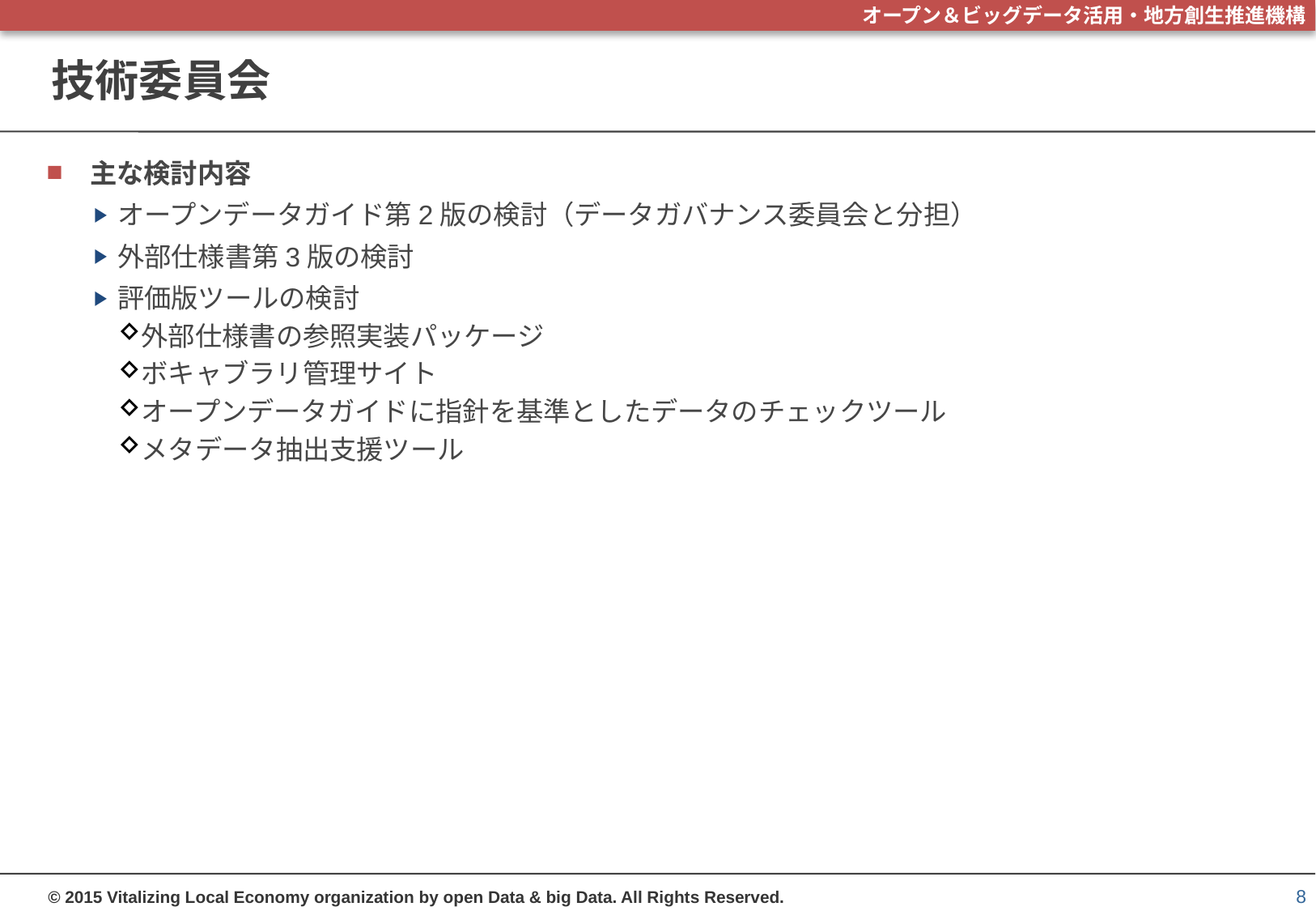

# 技術委員会
主な検討内容
オープンデータガイド第2版の検討（データガバナンス委員会と分担）
外部仕様書第3版の検討
評価版ツールの検討
外部仕様書の参照実装パッケージ
ボキャブラリ管理サイト
オープンデータガイドに指針を基準としたデータのチェックツール
メタデータ抽出支援ツール
8